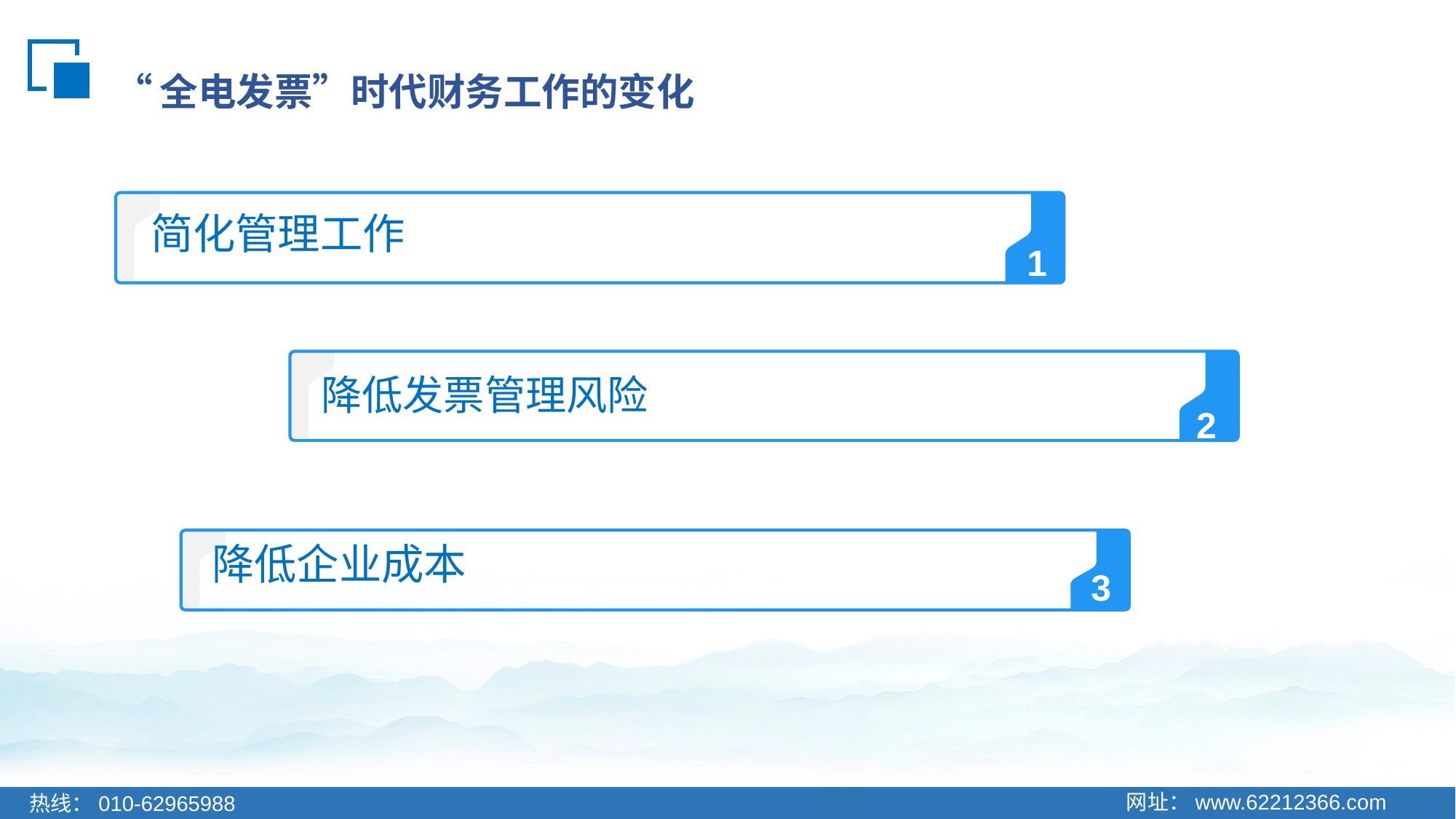

# “全电发票”时代财务工作的变化

简化管理工作
1

降低发票管理风险
2

降低企业成本
3
网址：www.62212366.com
热线：010-62965988
网址：www.62212366.com

热线：010-62965988